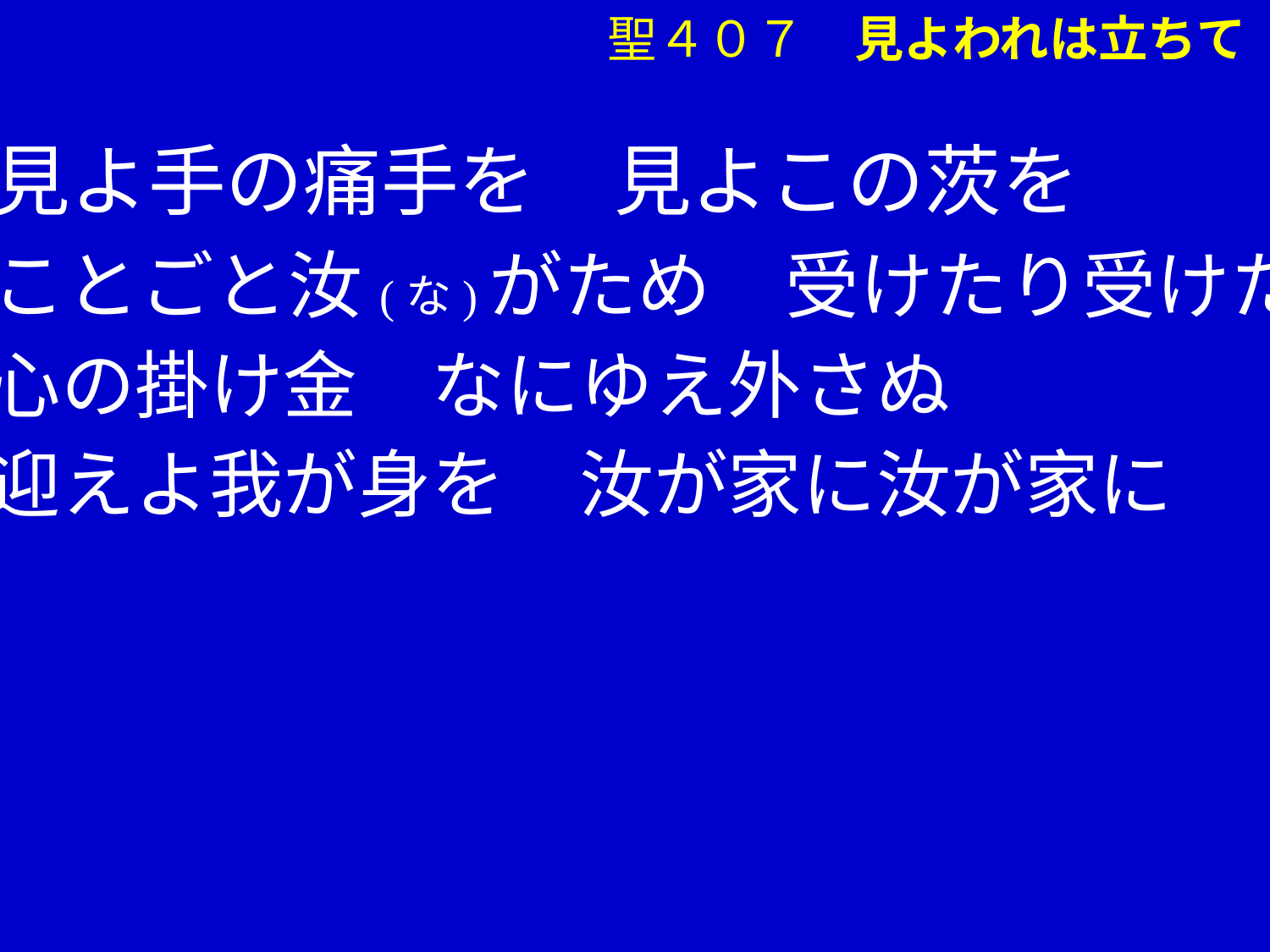

聖４０７　見よわれは立ちて
③見よ手の痛手を　見よこの茨を
　 ことごと汝(な)がため　受けたり受けたり
　 心の掛け金　なにゆえ外さぬ
　 迎えよ我が身を　汝が家に汝が家に